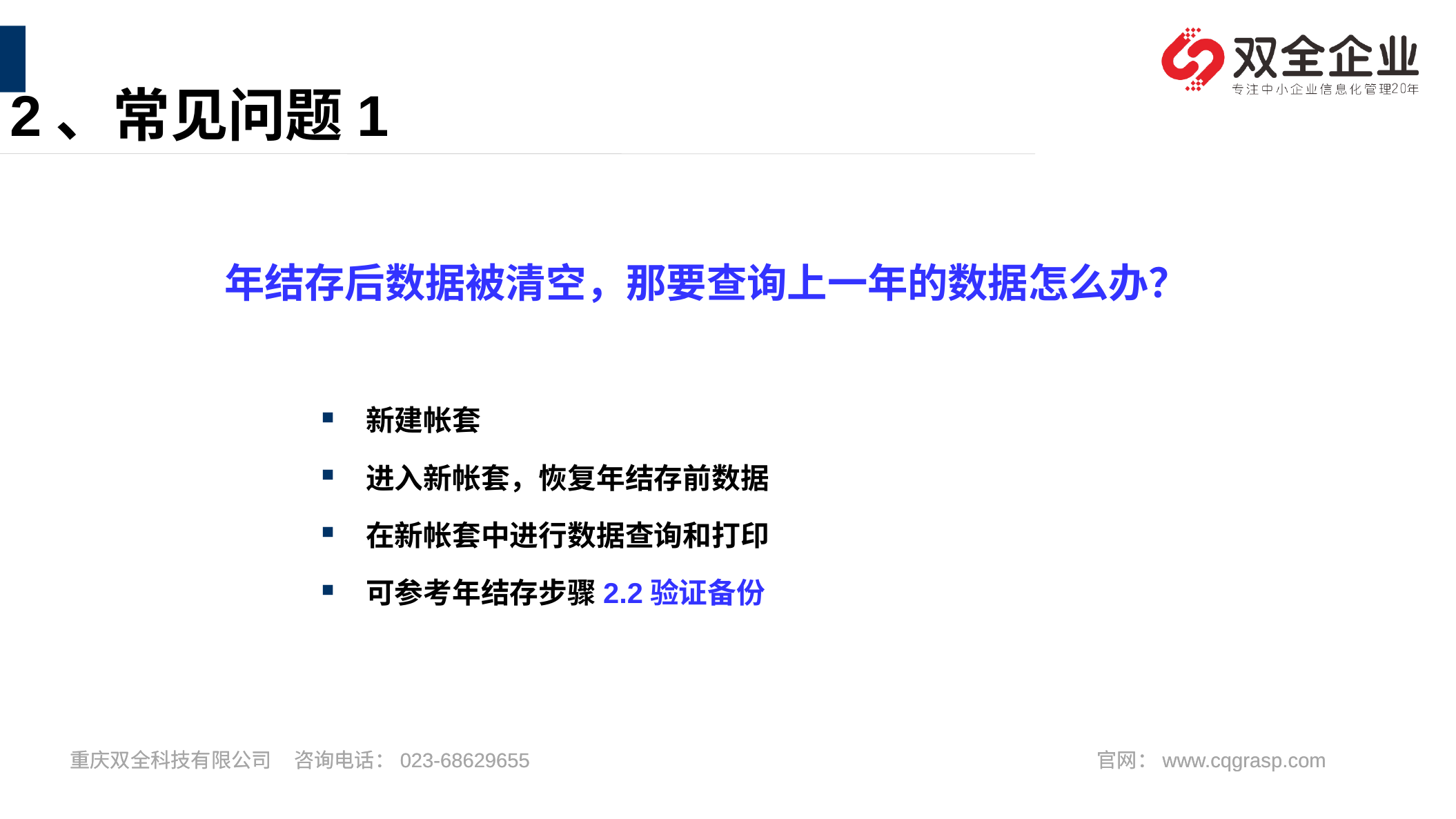

2、常见问题1
年结存后数据被清空，那要查询上一年的数据怎么办？
  新建帐套
  进入新帐套，恢复年结存前数据
  在新帐套中进行数据查询和打印
  可参考年结存步骤2.2验证备份